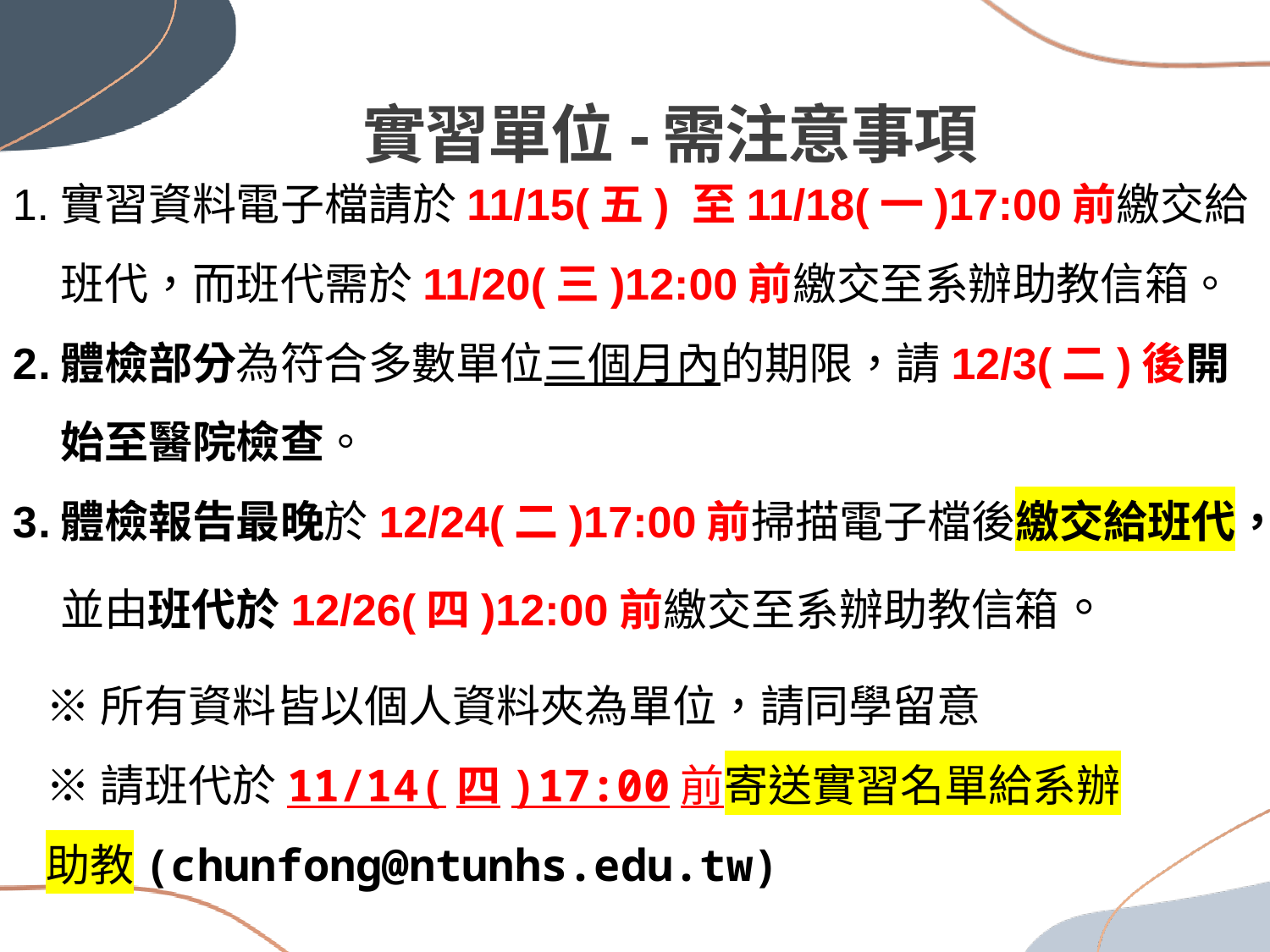

實習單位-需注意事項
實習資料電子檔請於11/15(五) 至11/18(一)17:00前繳交給班代，而班代需於11/20(三)12:00前繳交至系辦助教信箱。
體檢部分為符合多數單位三個月內的期限，請12/3(二)後開始至醫院檢查。
體檢報告最晚於12/24(二)17:00前掃描電子檔後繳交給班代，並由班代於12/26(四)12:00前繳交至系辦助教信箱。
※所有資料皆以個人資料夾為單位，請同學留意
※請班代於11/14(四)17:00前寄送實習名單給系辦助教(chunfong@ntunhs.edu.tw)